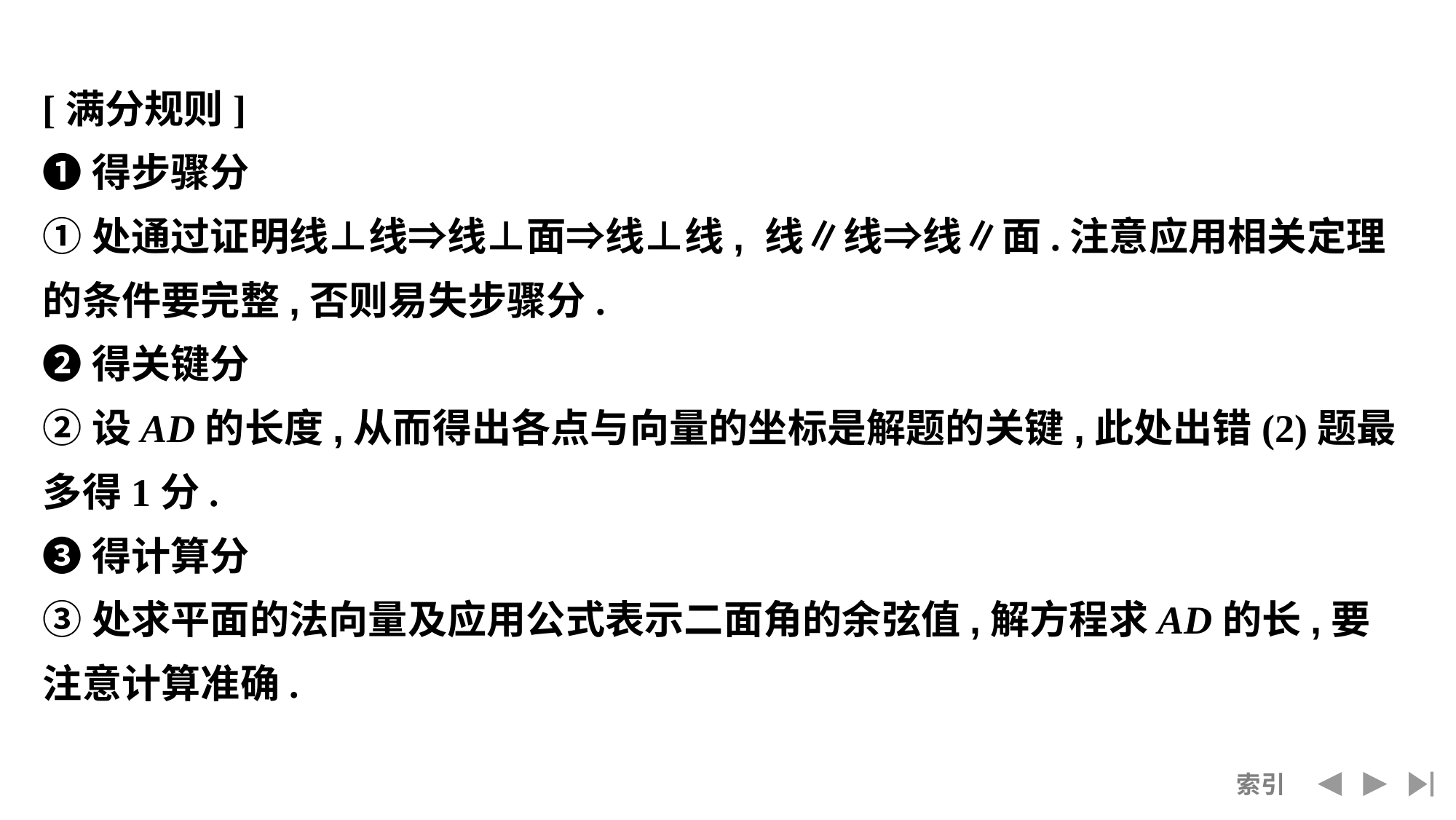

[满分规则]
❶得步骤分
①处通过证明线⊥线⇒线⊥面⇒线⊥线, 线∥线⇒线∥面.注意应用相关定理的条件要完整,否则易失步骤分.
❷得关键分
②设AD的长度,从而得出各点与向量的坐标是解题的关键,此处出错(2)题最多得1分.
❸得计算分
③处求平面的法向量及应用公式表示二面角的余弦值,解方程求AD的长,要注意计算准确.